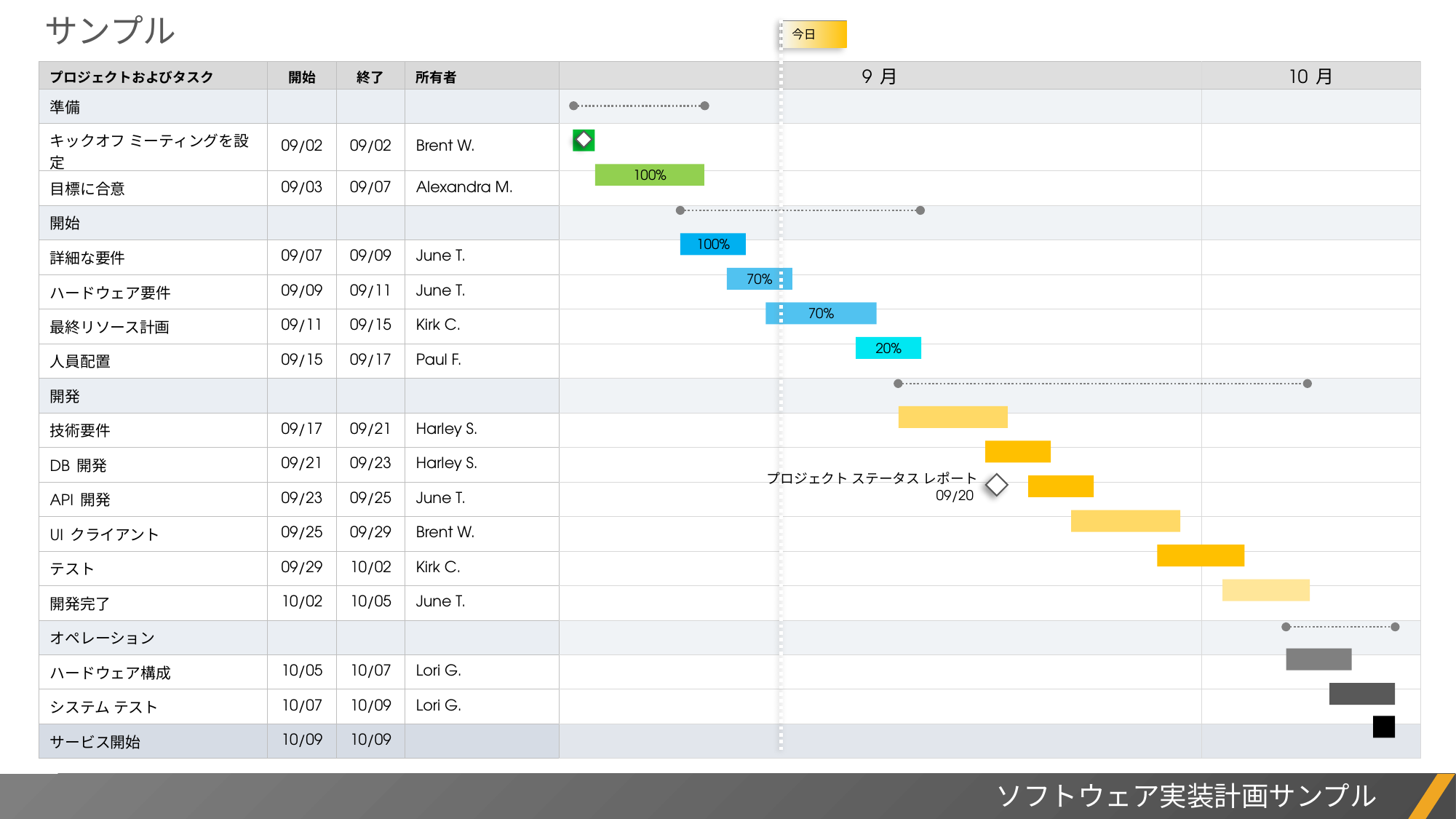

サンプル
今日
| プロジェクトおよびタスク | 開始 | 終了 | 所有者 | 9 月 | 10 月 |
| --- | --- | --- | --- | --- | --- |
| 準備 |  |  |  |  |  |
| キックオフ ミーティングを設定 | 09/02 | 09/02 | Brent W. |  |  |
| 目標に合意 | 09/03 | 09/07 | Alexandra M. |  |  |
| 開始 |  |  |  |  |  |
| 詳細な要件 | 09/07 | 09/09 | June T. |  |  |
| ハードウェア要件 | 09/09 | 09/11 | June T. |  |  |
| 最終リソース計画 | 09/11 | 09/15 | Kirk C. |  |  |
| 人員配置 | 09/15 | 09/17 | Paul F. |  |  |
| 開発 |  |  |  |  |  |
| 技術要件 | 09/17 | 09/21 | Harley S. |  |  |
| DB 開発 | 09/21 | 09/23 | Harley S. |  |  |
| API 開発 | 09/23 | 09/25 | June T. |  |  |
| UI クライアント | 09/25 | 09/29 | Brent W. |  |  |
| テスト | 09/29 | 10/02 | Kirk C. |  |  |
| 開発完了 | 10/02 | 10/05 | June T. |  |  |
| オペレーション |  |  |  |  |  |
| ハードウェア構成 | 10/05 | 10/07 | Lori G. |  |  |
| システム テスト | 10/07 | 10/09 | Lori G. |  |  |
| サービス開始 | 10/09 | 10/09 |  |  |  |

100%
100%
70%
70%
20%

プロジェクト ステータス レポート 09/20

ソフトウェア実装計画サンプル